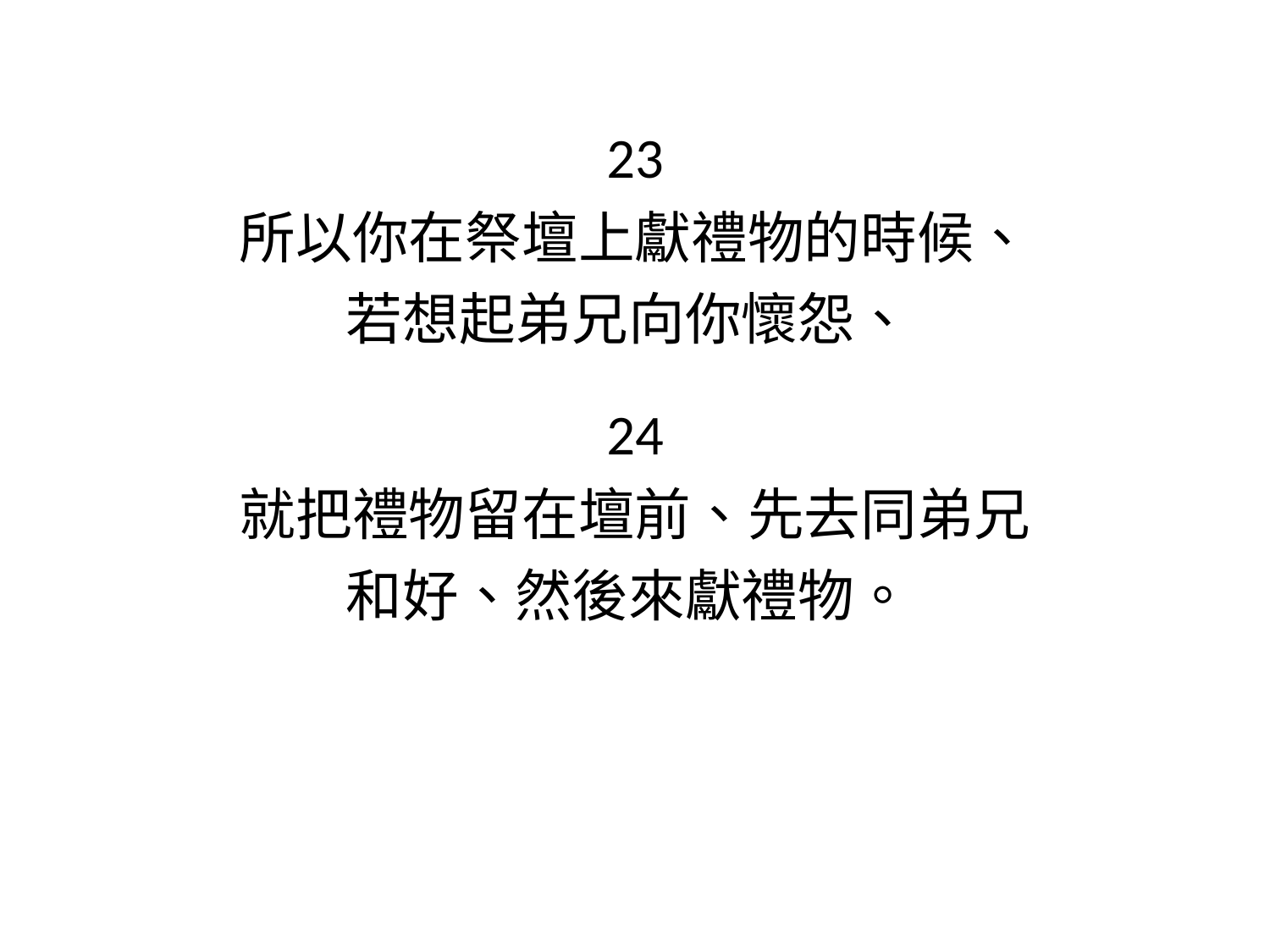

| 23 所以你在祭壇上獻禮物的時候、若想起弟兄向你懷怨、 24 就把禮物留在壇前、先去同弟兄和好、然後來獻禮物。 |
| --- |